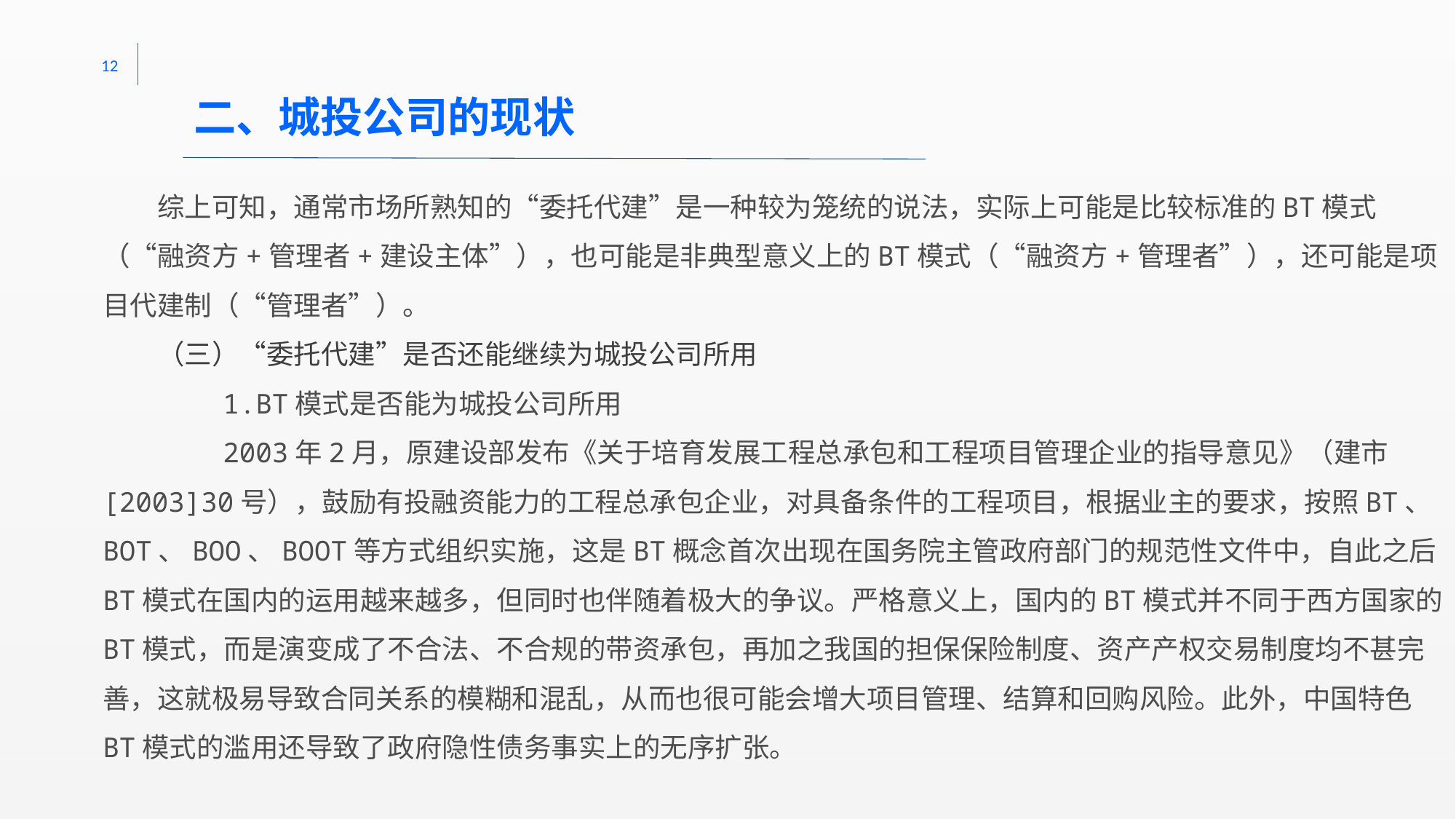

二、城投公司的现状

综上可知，通常市场所熟知的“委托代建”是一种较为笼统的说法，实际上可能是比较标准的BT模式（“融资方+管理者+建设主体”），也可能是非典型意义上的BT模式（“融资方+管理者”），还可能是项目代建制（“管理者”）。
（三）“委托代建”是否还能继续为城投公司所用
    1.BT模式是否能为城投公司所用
    2003年2月，原建设部发布《关于培育发展工程总承包和工程项目管理企业的指导意见》（建市[2003]30号），鼓励有投融资能力的工程总承包企业，对具备条件的工程项目，根据业主的要求，按照BT、BOT、BOO、BOOT等方式组织实施，这是BT概念首次出现在国务院主管政府部门的规范性文件中，自此之后BT模式在国内的运用越来越多，但同时也伴随着极大的争议。严格意义上，国内的BT模式并不同于西方国家的BT模式，而是演变成了不合法、不合规的带资承包，再加之我国的担保保险制度、资产产权交易制度均不甚完善，这就极易导致合同关系的模糊和混乱，从而也很可能会增大项目管理、结算和回购风险。此外，中国特色BT模式的滥用还导致了政府隐性债务事实上的无序扩张。
2